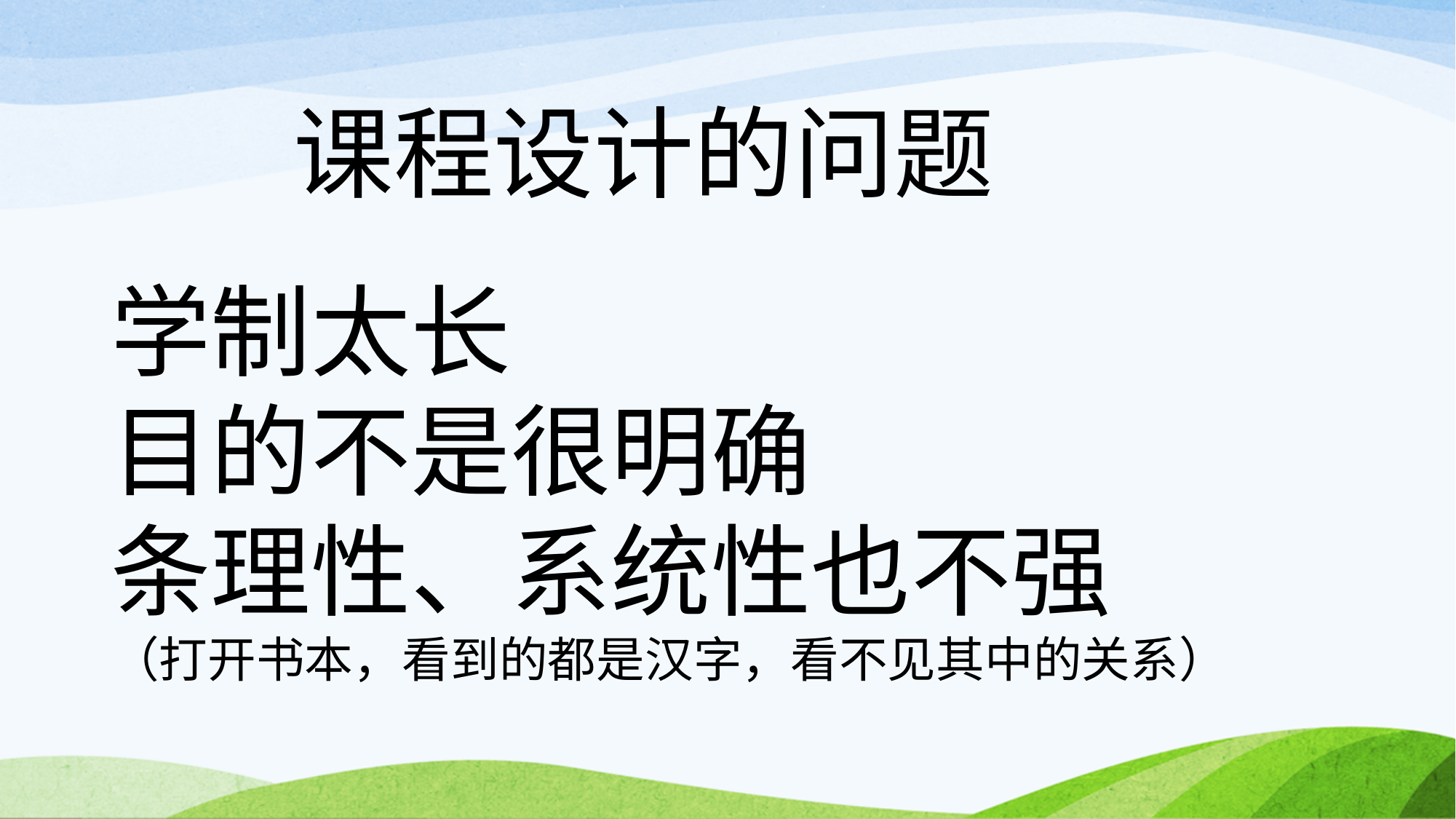

课程设计的问题

学制太长
目的不是很明确
条理性、系统性也不强
（打开书本，看到的都是汉字，看不见其中的关系）